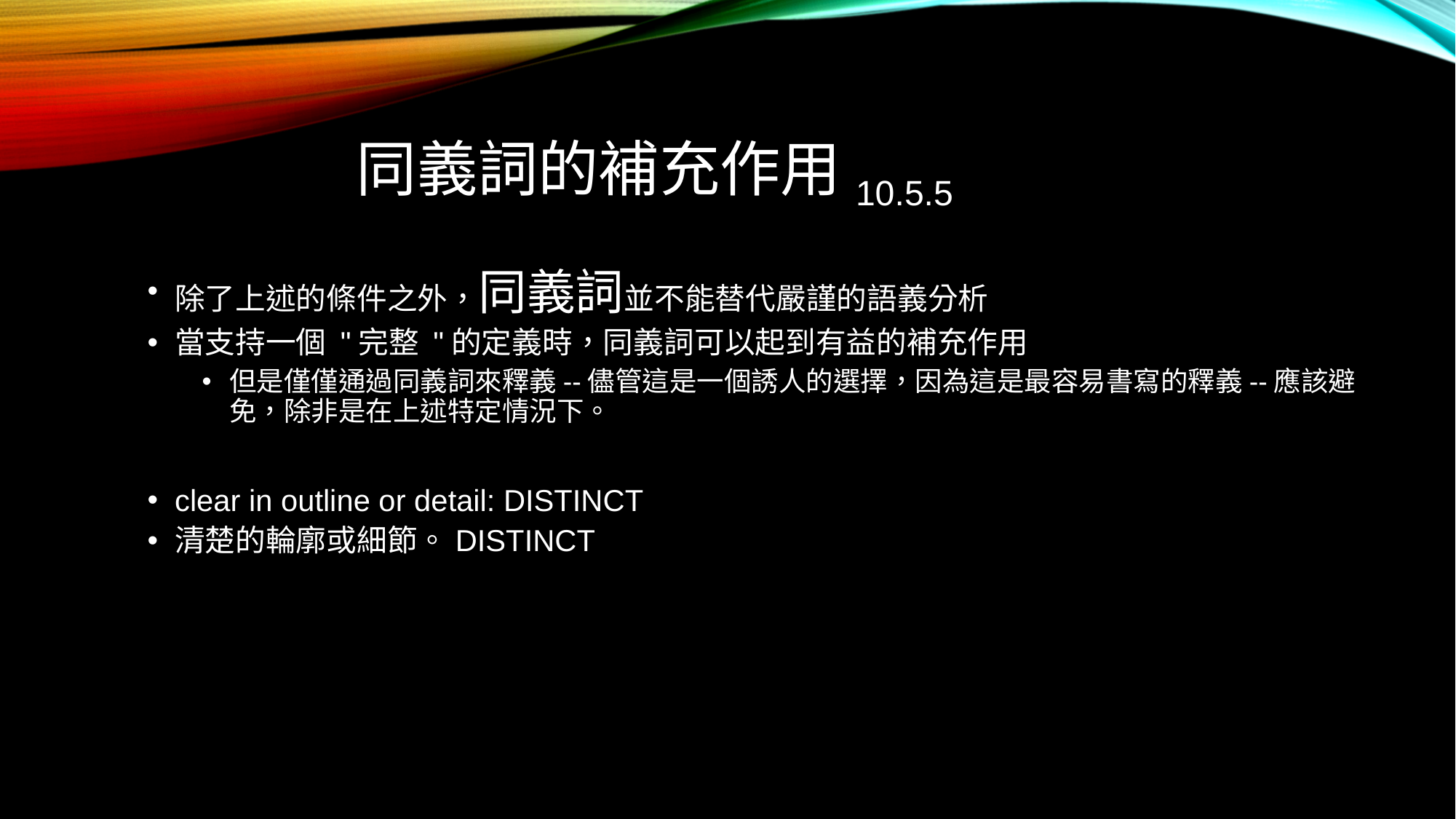

# 同義詞的補充作用10.5.5
除了上述的條件之外，同義詞並不能替代嚴謹的語義分析
當支持一個 "完整 "的定義時，同義詞可以起到有益的補充作用
但是僅僅通過同義詞來釋義--儘管這是一個誘人的選擇，因為這是最容易書寫的釋義--應該避免，除非是在上述特定情況下。

clear in outline or detail: DISTINCT
清楚的輪廓或細節。DISTINCT